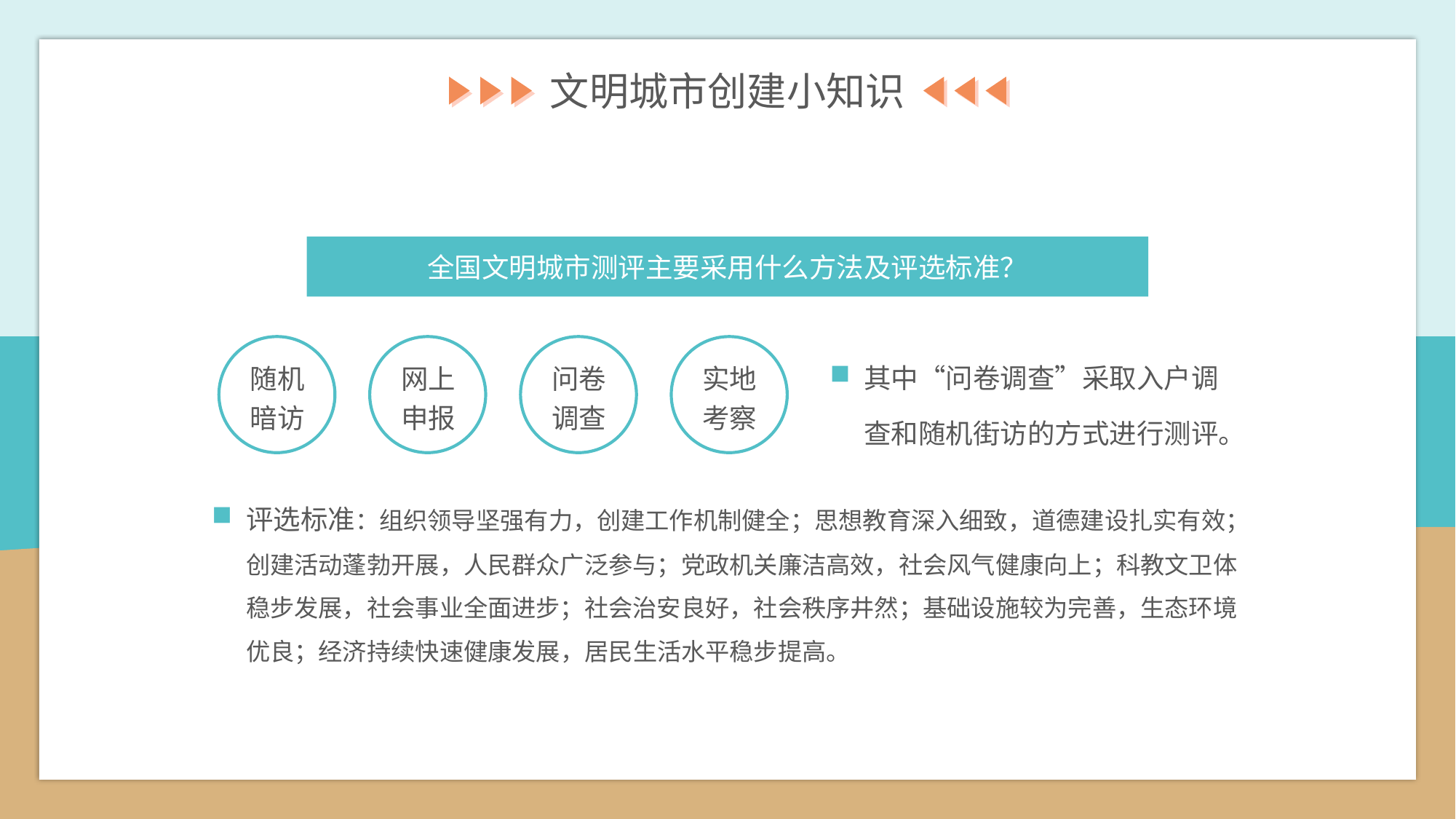

文明城市创建小知识

全国文明城市测评主要采用什么方法及评选标准？
其中“问卷调查”采取入户调查和随机街访的方式进行测评。

随机
暗访

网上
申报

问卷
调查

实地
考察

评选标准：组织领导坚强有力，创建工作机制健全；思想教育深入细致，道德建设扎实有效；创建活动蓬勃开展，人民群众广泛参与；党政机关廉洁高效，社会风气健康向上；科教文卫体稳步发展，社会事业全面进步；社会治安良好，社会秩序井然；基础设施较为完善，生态环境优良；经济持续快速健康发展，居民生活水平稳步提高。